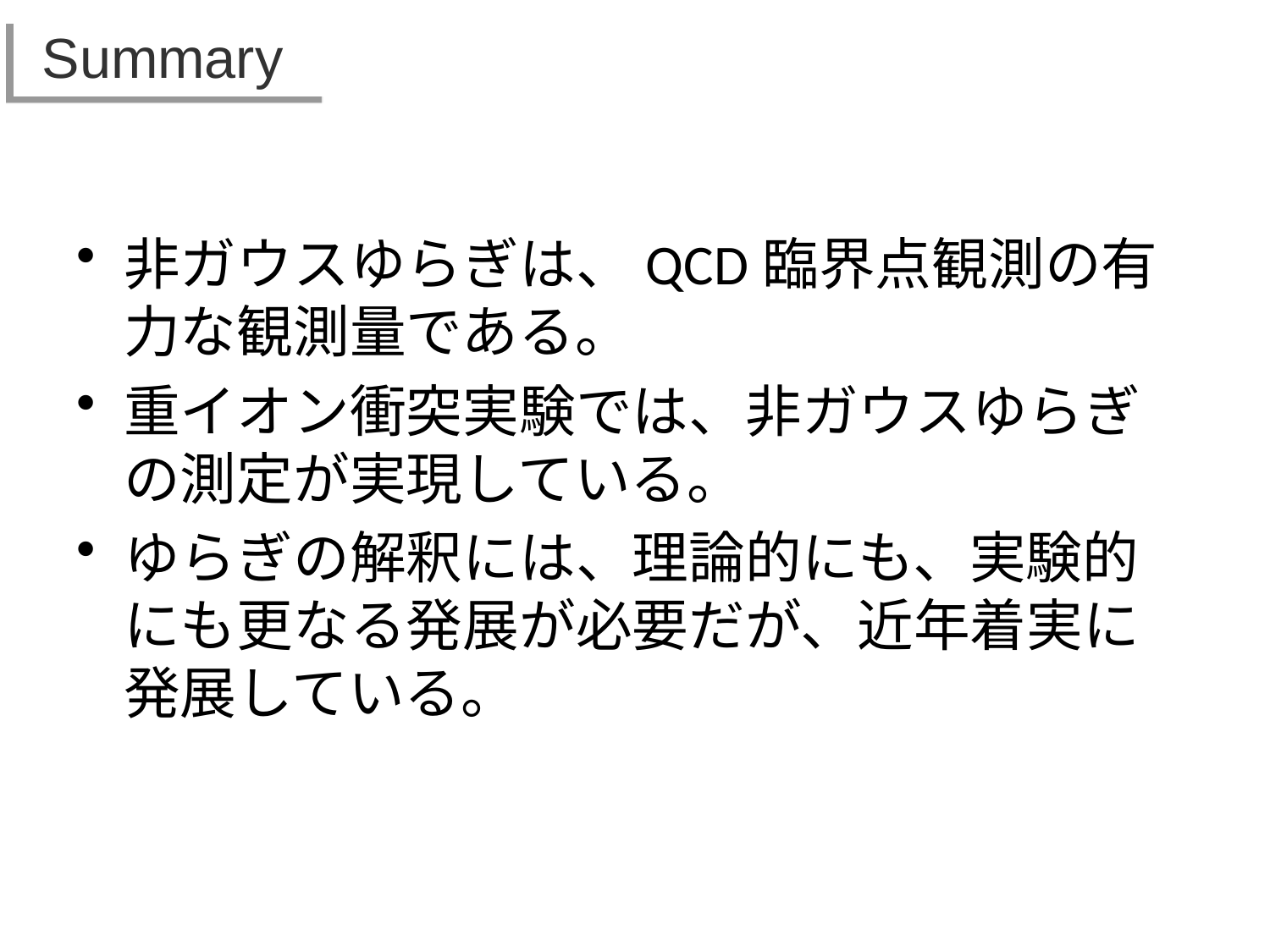

# Summary
非ガウスゆらぎは、QCD臨界点観測の有力な観測量である。
重イオン衝突実験では、非ガウスゆらぎの測定が実現している。
ゆらぎの解釈には、理論的にも、実験的にも更なる発展が必要だが、近年着実に発展している。